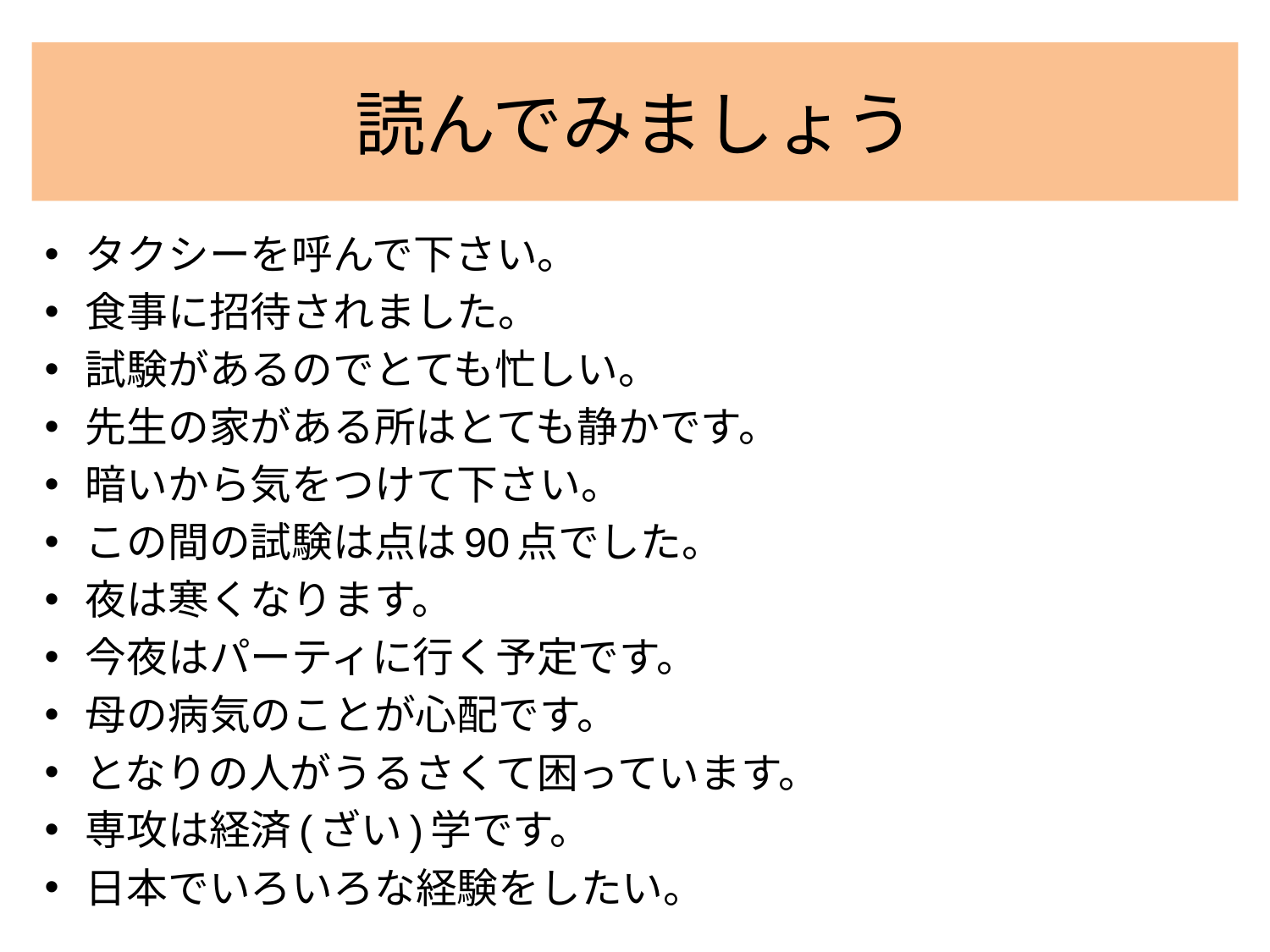

# 読んでみましょう
タクシーを呼んで下さい。
食事に招待されました。
試験があるのでとても忙しい。
先生の家がある所はとても静かです。
暗いから気をつけて下さい。
この間の試験は点は90点でした。
夜は寒くなります。
今夜はパーティに行く予定です。
母の病気のことが心配です。
となりの人がうるさくて困っています。
専攻は経済(ざい)学です。
日本でいろいろな経験をしたい。